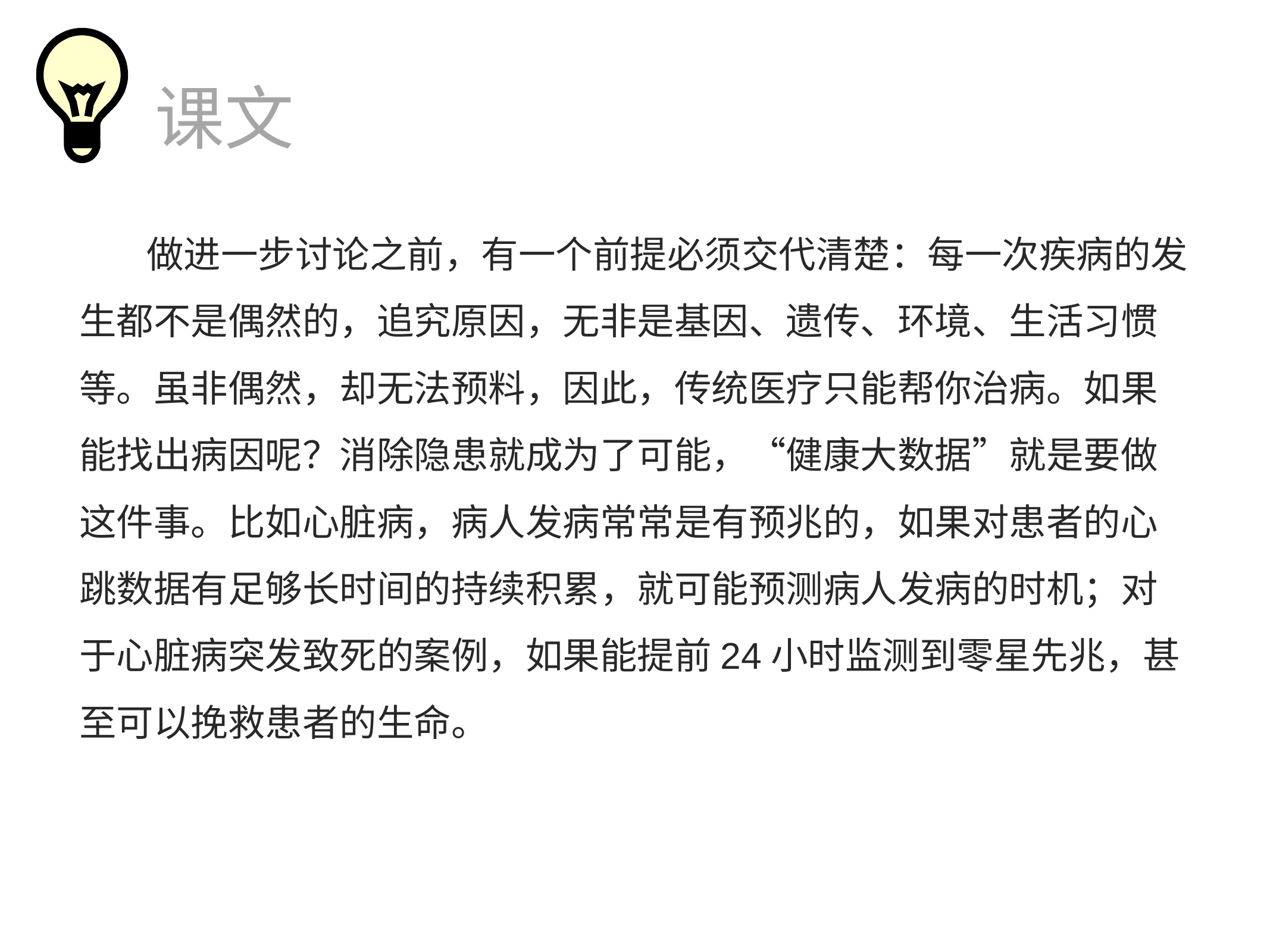

课文
       做进一步讨论之前，有一个前提必须交代清楚：每一次疾病的发生都不是偶然的，追究原因，无非是基因、遗传、环境、生活习惯等。虽非偶然，却无法预料，因此，传统医疗只能帮你治病。如果能找出病因呢？消除隐患就成为了可能，“健康大数据”就是要做这件事。比如心脏病，病人发病常常是有预兆的，如果对患者的心跳数据有足够长时间的持续积累，就可能预测病人发病的时机；对于心脏病突发致死的案例，如果能提前24小时监测到零星先兆，甚至可以挽救患者的生命。